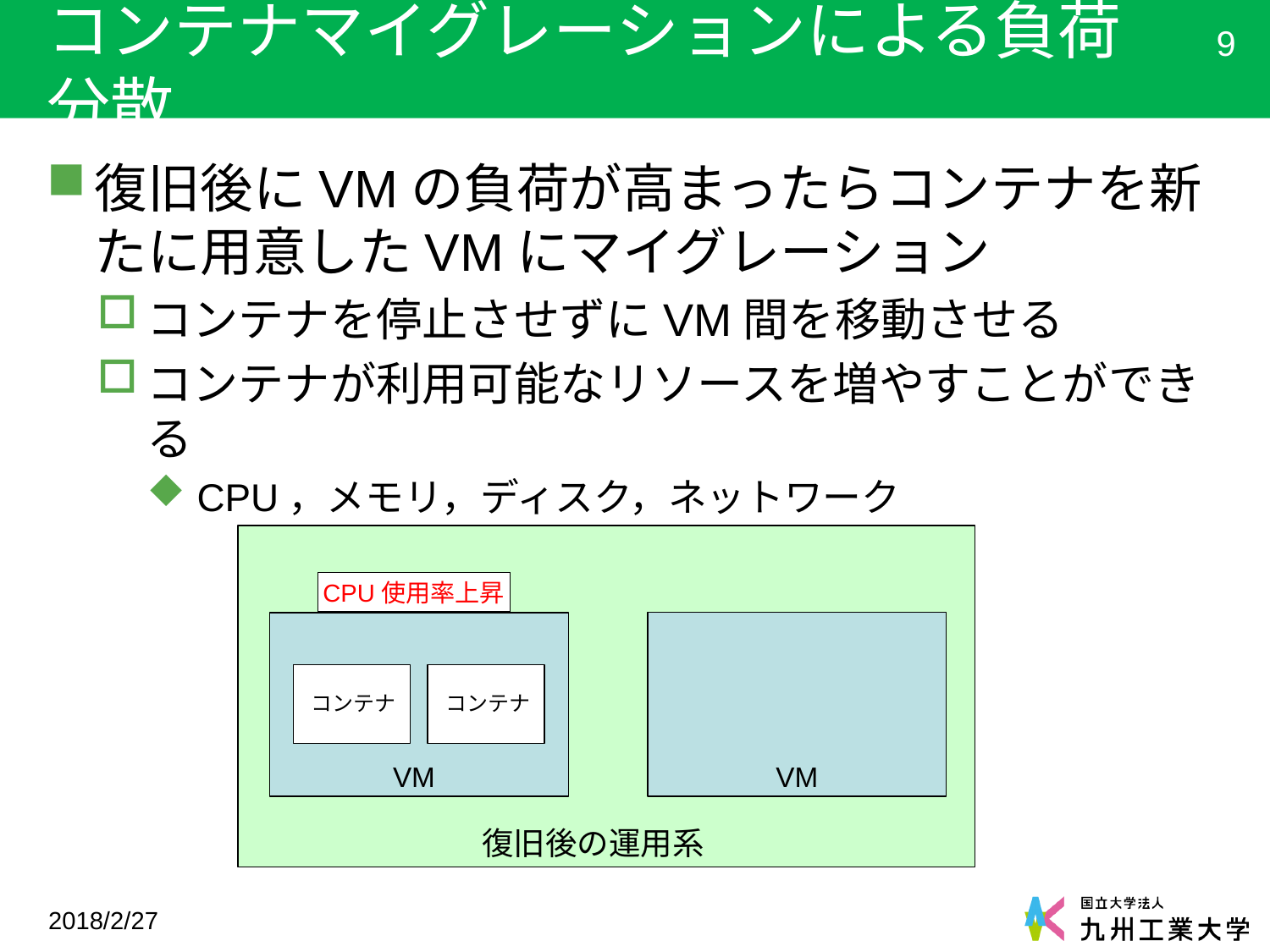

# コンテナマイグレーションによる負荷分散
9
復旧後にVMの負荷が高まったらコンテナを新たに用意したVMにマイグレーション
コンテナを停止させずにVM間を移動させる
コンテナが利用可能なリソースを増やすことができる
CPU，メモリ，ディスク，ネットワーク

CPU使用率上昇

コンテナ
コンテナ
VM
VM
復旧後の運用系
2018/2/27